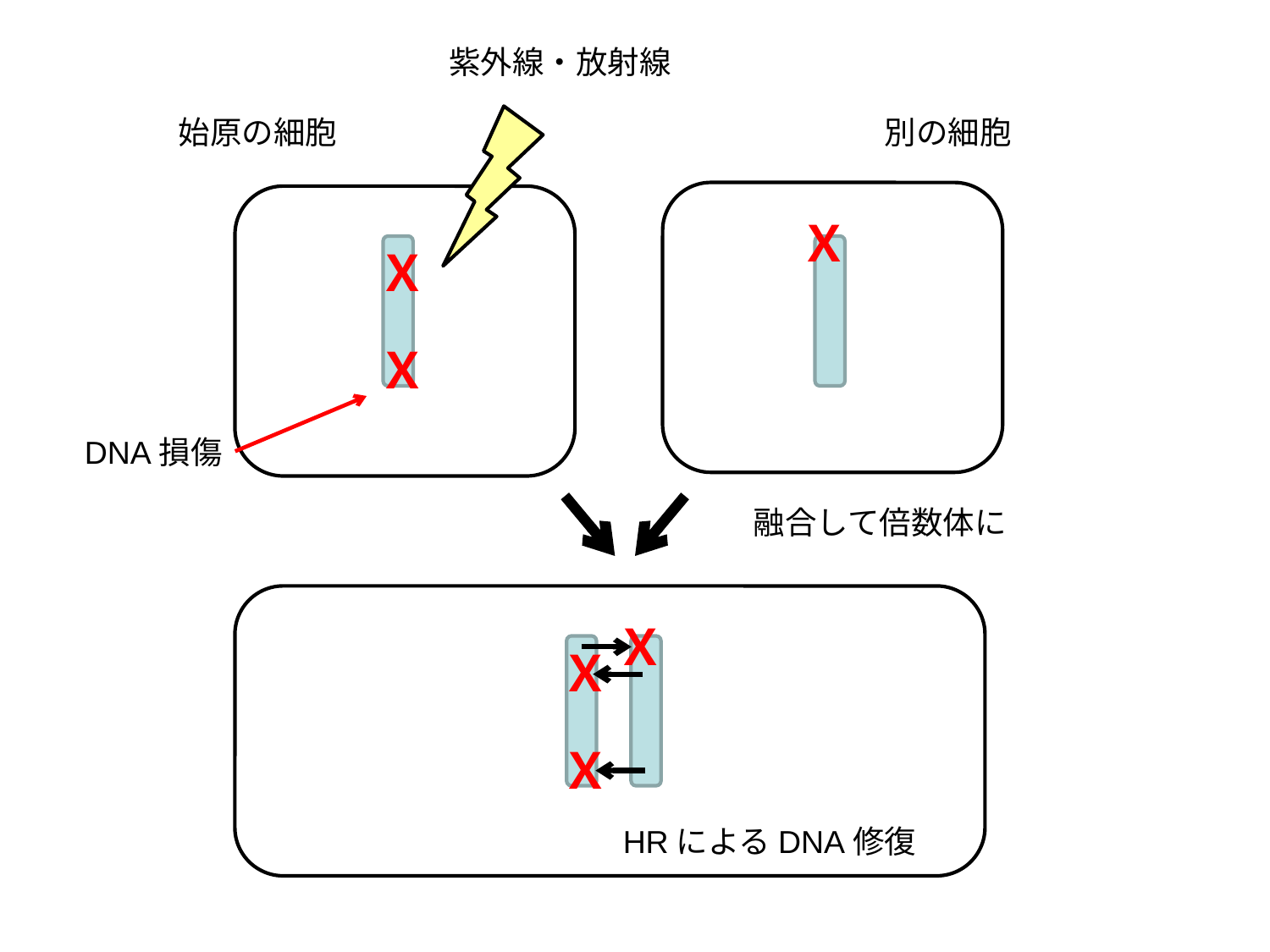

紫外線・放射線

始原の細胞
別の細胞

Ｘ

Ｘ
Ｘ

DNA損傷
融合して倍数体に

Ｘ

Ｘ

Ｘ
HRによるDNA修復